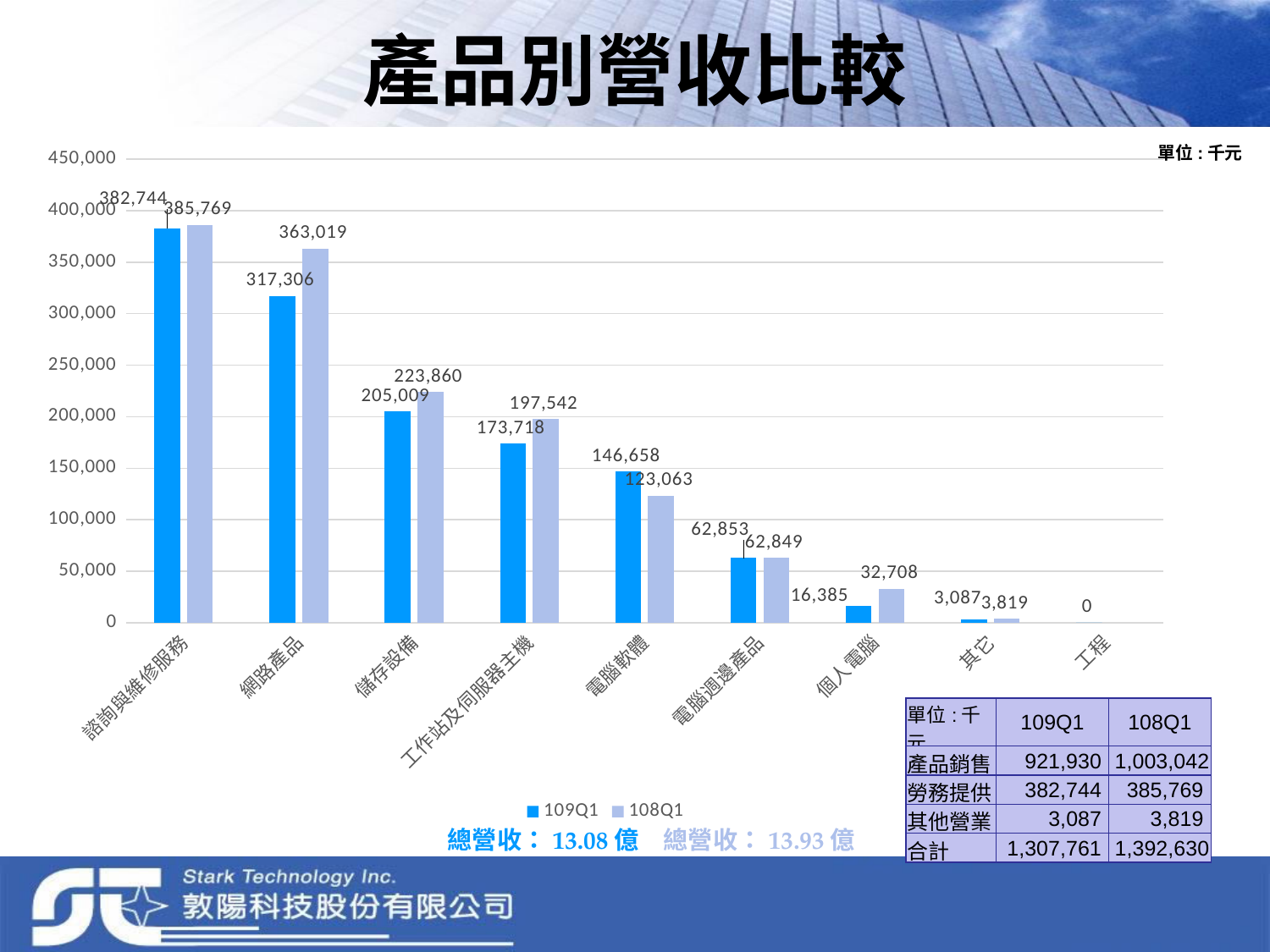

# 產品別營收比較

### Chart

| Category | 109Q1 | 108Q1 |
|---|---|---|
| 諮詢與維修服務 | 382743.891 | 385768.96 |
| 網路產品 | 317306.272 | 363019.215 |
| 儲存設備 | 205008.919 | 223859.999 |
| 工作站及伺服器主機 | 173718.3 | 197542.378 |
| 電腦軟體 | 146658.376 | 123063.484 |
| 電腦週邊產品 | 62853.028 | 62849.035 |
| 個人電腦 | 16384.986 | 32707.798 |
| 其它 | 3087.432 | 3819.22 |
| 工程 | 0.0 | None |
單位:千元
| 單位:千元 | 109Q1 | 108Q1 |
| --- | --- | --- |
| 產品銷售 | 921,930 | 1,003,042 |
| 勞務提供 | 382,744 | 385,769 |
| 其他營業 | 3,087 | 3,819 |
| 合計 | 1,307,761 | 1,392,630 |
總營收：13.08億
總營收：13.93億